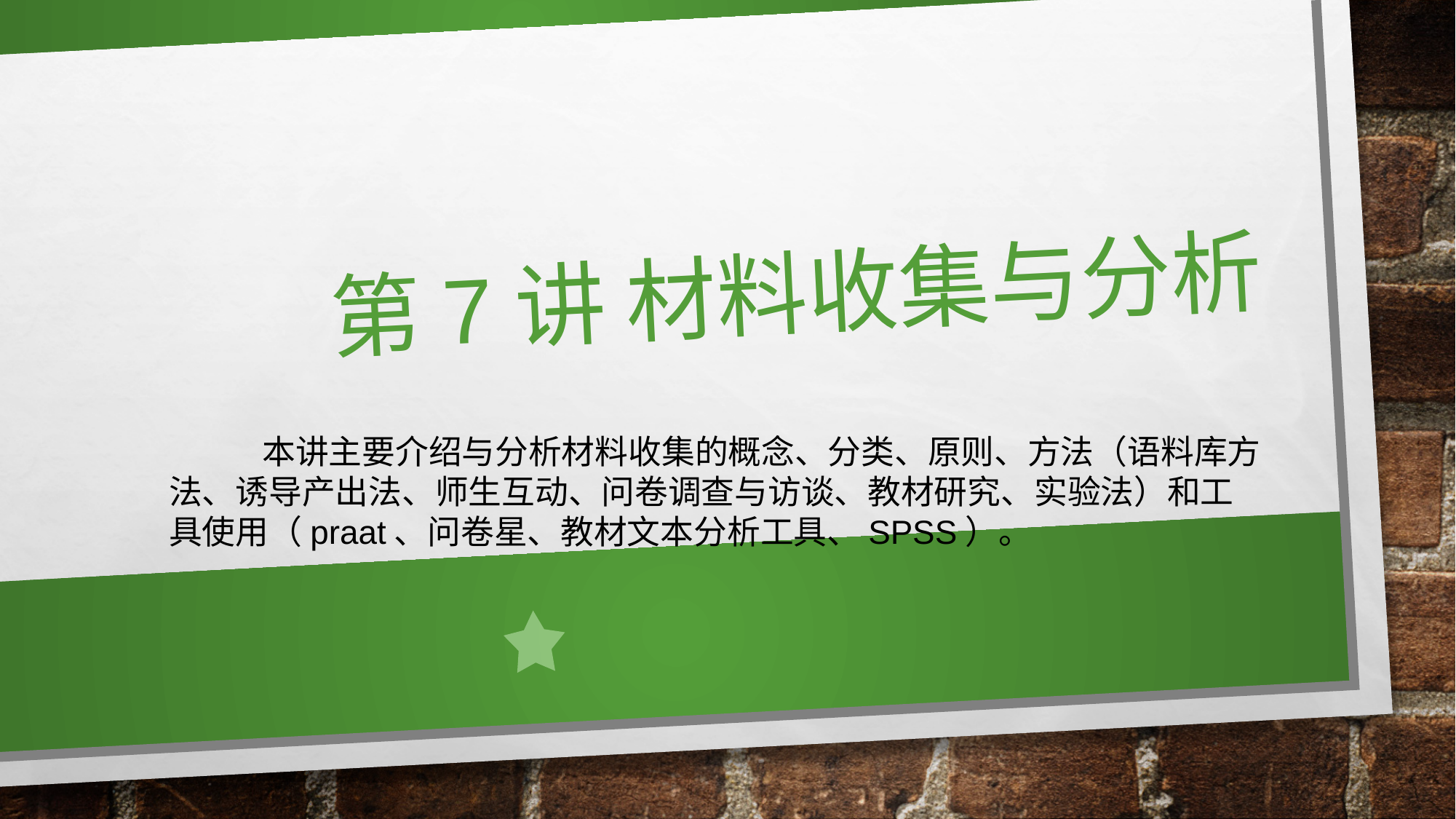

# 第7讲 材料收集与分析
              本讲主要介绍与分析材料收集的概念、分类、原则、方法（语料库方法、诱导产出法、师生互动、问卷调查与访谈、教材研究、实验法）和工具使用（praat、问卷星、教材文本分析工具、SPSS）。